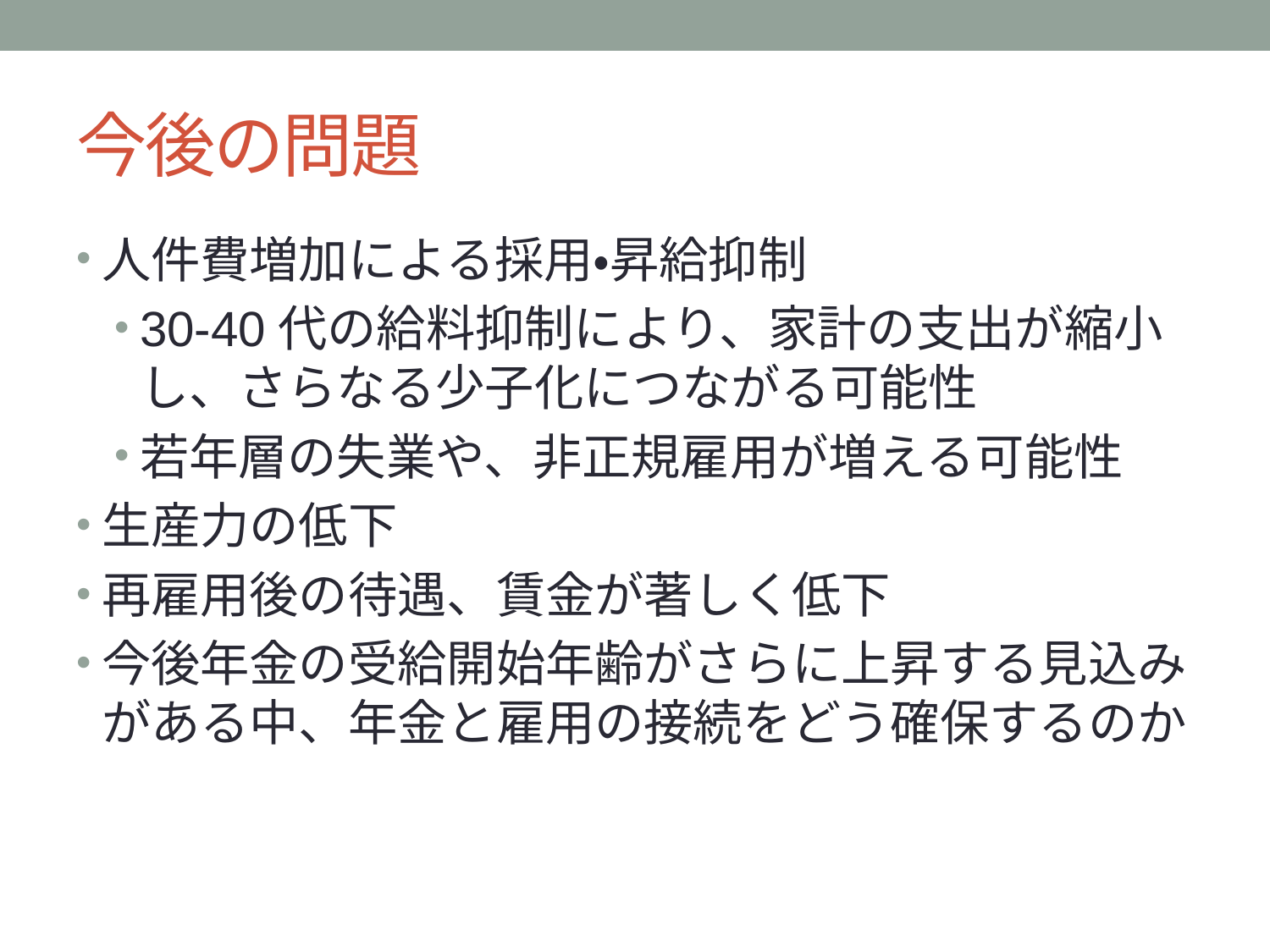

# 今後の問題
人件費増加による採用・昇給抑制
30-40代の給料抑制により、家計の支出が縮小し、さらなる少子化につながる可能性
若年層の失業や、非正規雇用が増える可能性
生産力の低下
再雇用後の待遇、賃金が著しく低下
今後年金の受給開始年齢がさらに上昇する見込みがある中、年金と雇用の接続をどう確保するのか